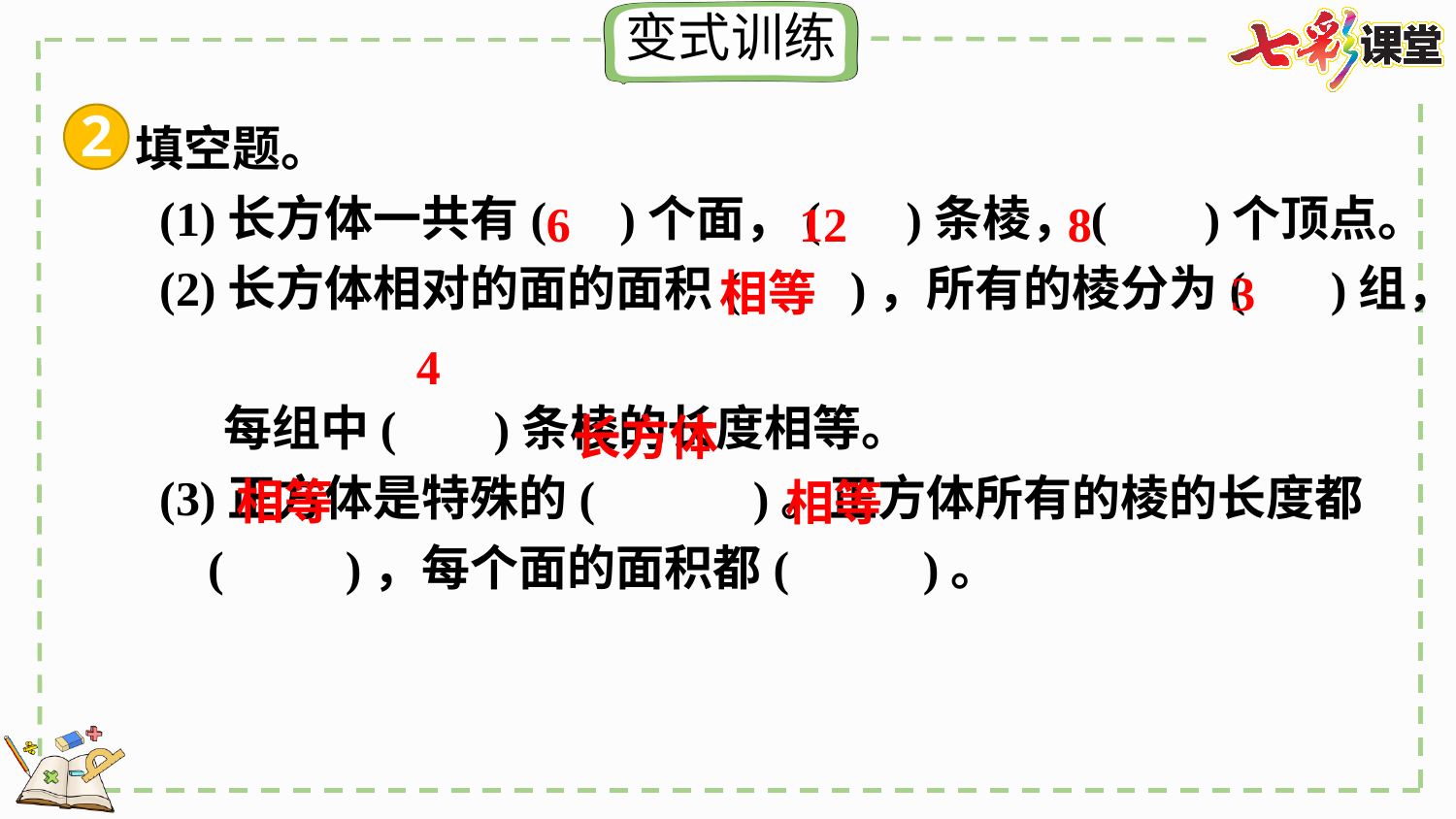

2

填空题。
  (1)长方体一共有(      )个面，(       )条棱，(        )个顶点。
  (2)长方体相对的面的面积(         )，所有的棱分为(       )组，
       每组中(        )条棱的长度相等。
  (3)正方体是特殊的(             )。正方体所有的棱的长度都
      (          )，每个面的面积都(           )。
6
12
8
相等
3
4
长方体
相等
相等